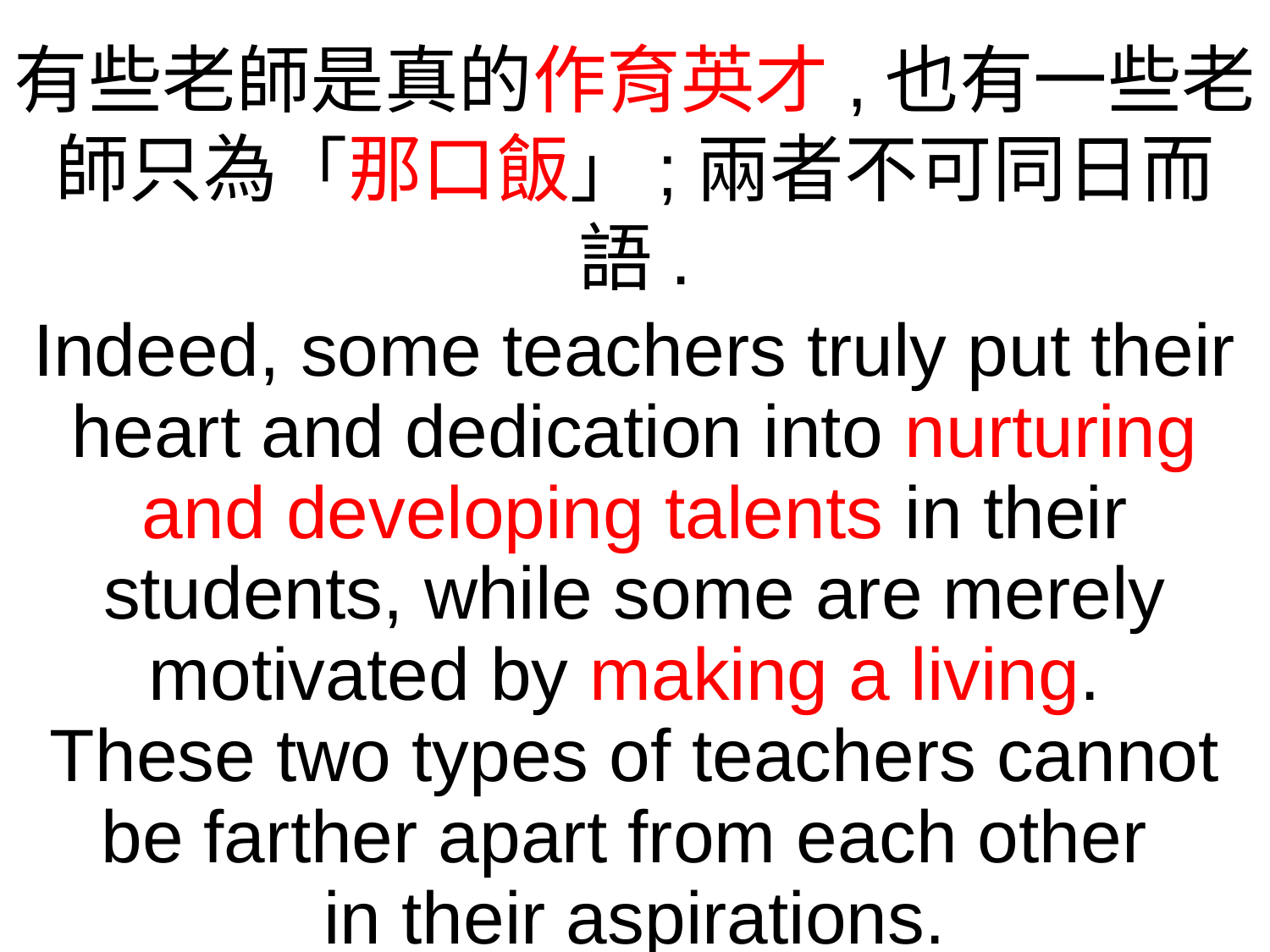

有些老師是真的作育英才,也有一些老師只為「那口飯」;兩者不可同日而語.
Indeed, some teachers truly put their heart and dedication into nurturing and developing talents in their students, while some are merely motivated by making a living.
These two types of teachers cannot be farther apart from each other
in their aspirations.